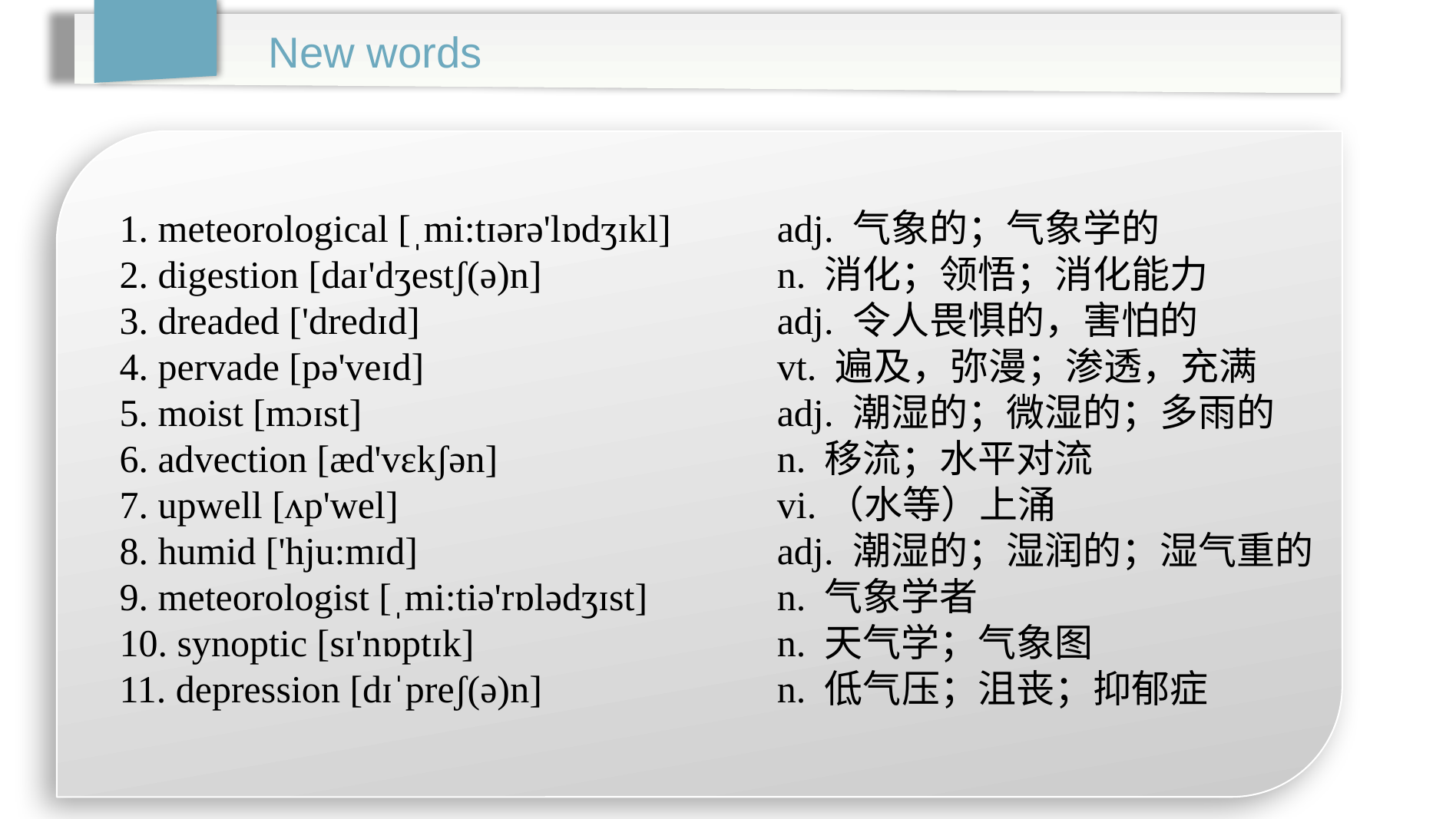

New words

1. meteorological [ˌmi:tɪərə'lɒdʒɪkl]	adj. 气象的；气象学的
2. digestion [daɪ'dʒestʃ(ə)n]			n. 消化；领悟；消化能力
3. dreaded ['dredɪd]				adj. 令人畏惧的，害怕的
4. pervade [pə'veɪd]				vt. 遍及，弥漫；渗透，充满
5. moist [mɔɪst]				adj. 潮湿的；微湿的；多雨的
6. advection [æd'vɛkʃən]			n. 移流；水平对流
7. upwell [ʌp'wel]				vi.（水等）上涌
8. humid ['hju:mɪd]				adj. 潮湿的；湿润的；湿气重的
9. meteorologist [ˌmi:tiə'rɒlədʒɪst]		n. 气象学者
10. synoptic [sɪ'nɒptɪk]			n. 天气学；气象图
11. depression [dɪˈpreʃ(ə)n]			n. 低气压；沮丧；抑郁症